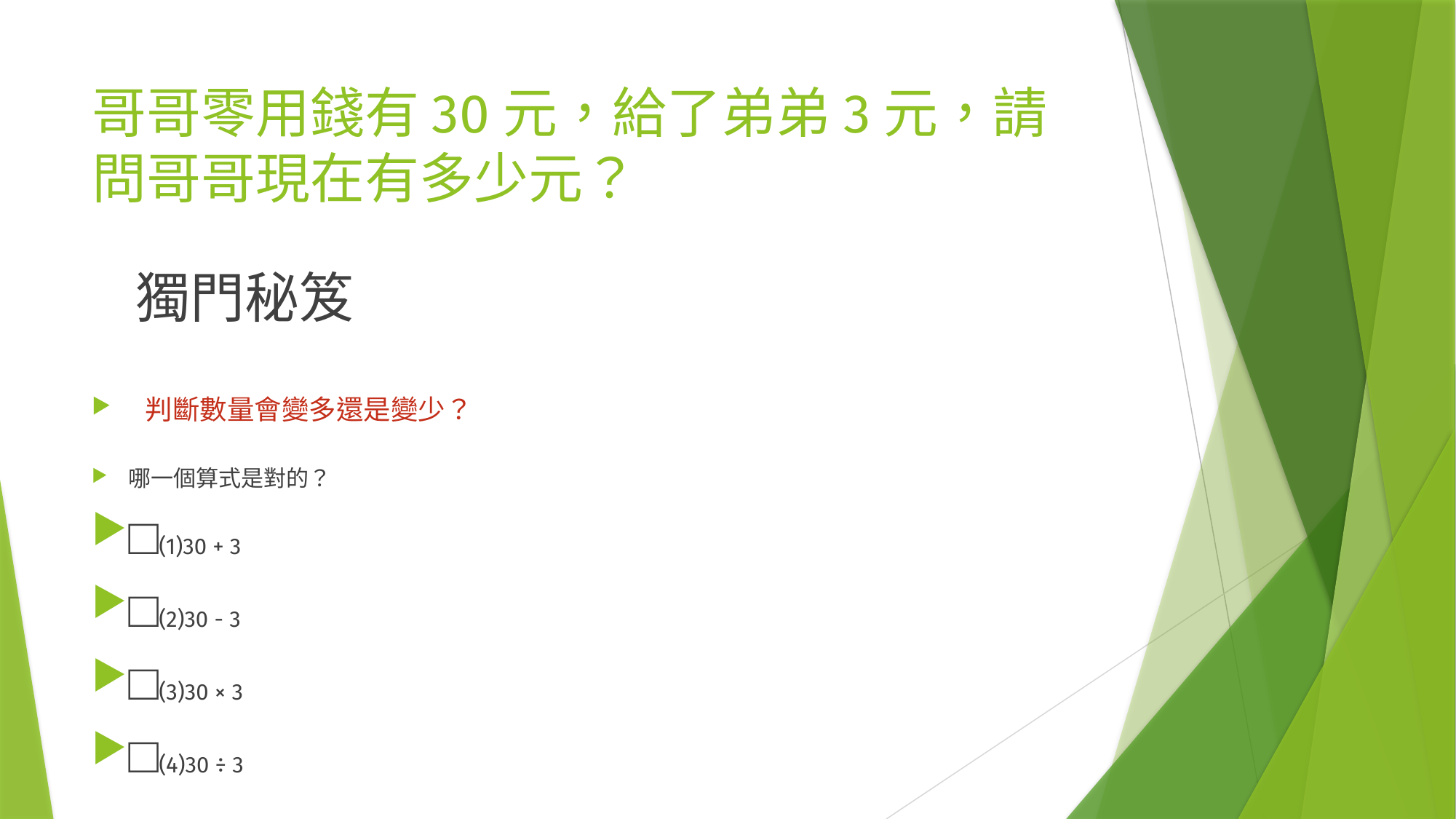

# 哥哥零用錢有30元，給了弟弟3元，請問哥哥現在有多少元？
      獨門秘笈

 判斷數量會變多還是變少？
哪一個算式是對的？
□(1)30 + 3
□(2)30 - 3
□(3)30 × 3
□(4)30 ÷ 3